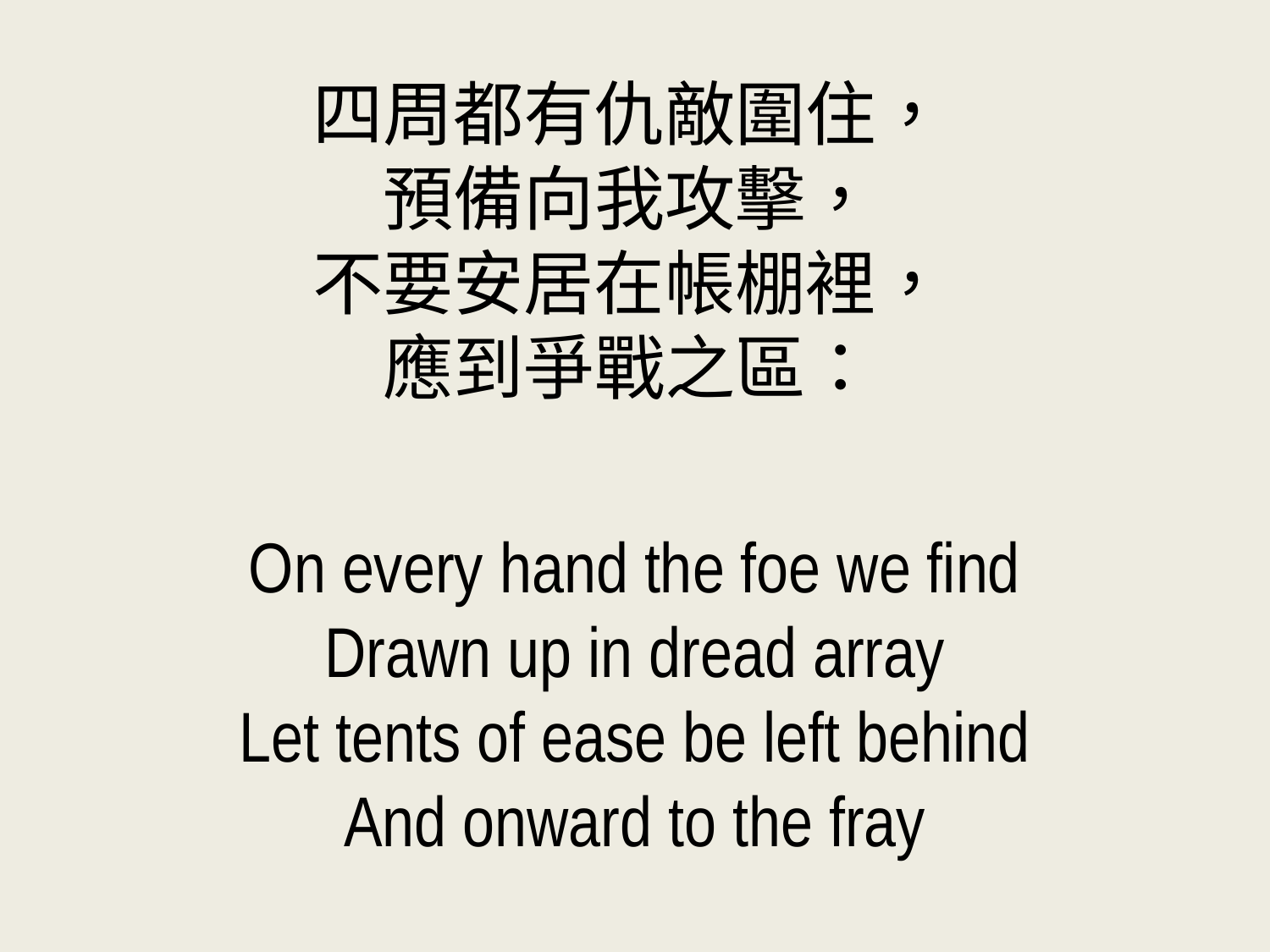

四周都有仇敵圍住，
預備向我攻擊，
不要安居在帳棚裡，
應到爭戰之區：
On every hand the foe we find
Drawn up in dread array
Let tents of ease be left behind
And onward to the fray